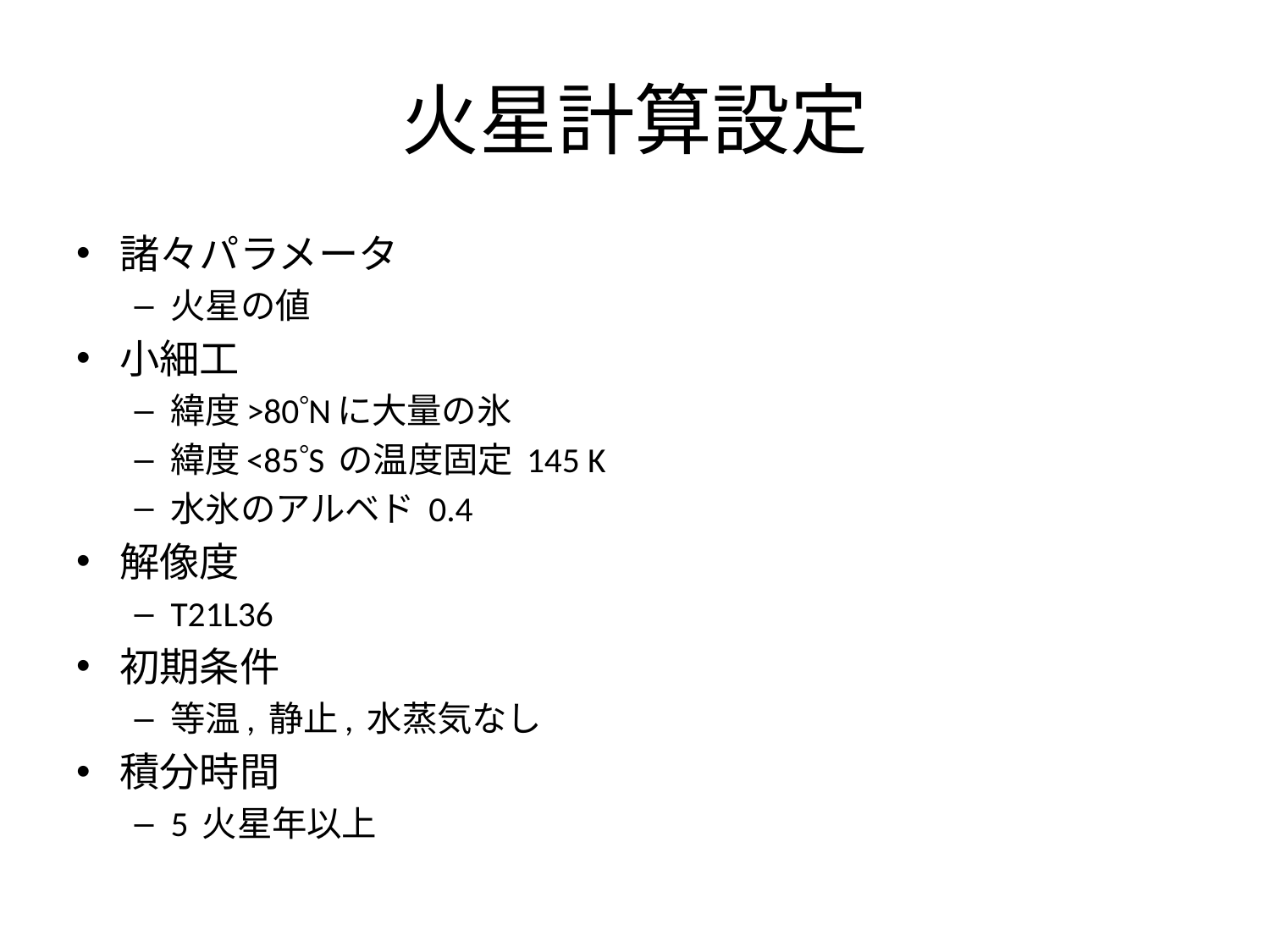

# 火星計算設定
諸々パラメータ
火星の値
小細工
緯度>80°Nに大量の氷
緯度<85°S の温度固定 145 K
水氷のアルベド 0.4
解像度
T21L36
初期条件
等温, 静止, 水蒸気なし
積分時間
5 火星年以上